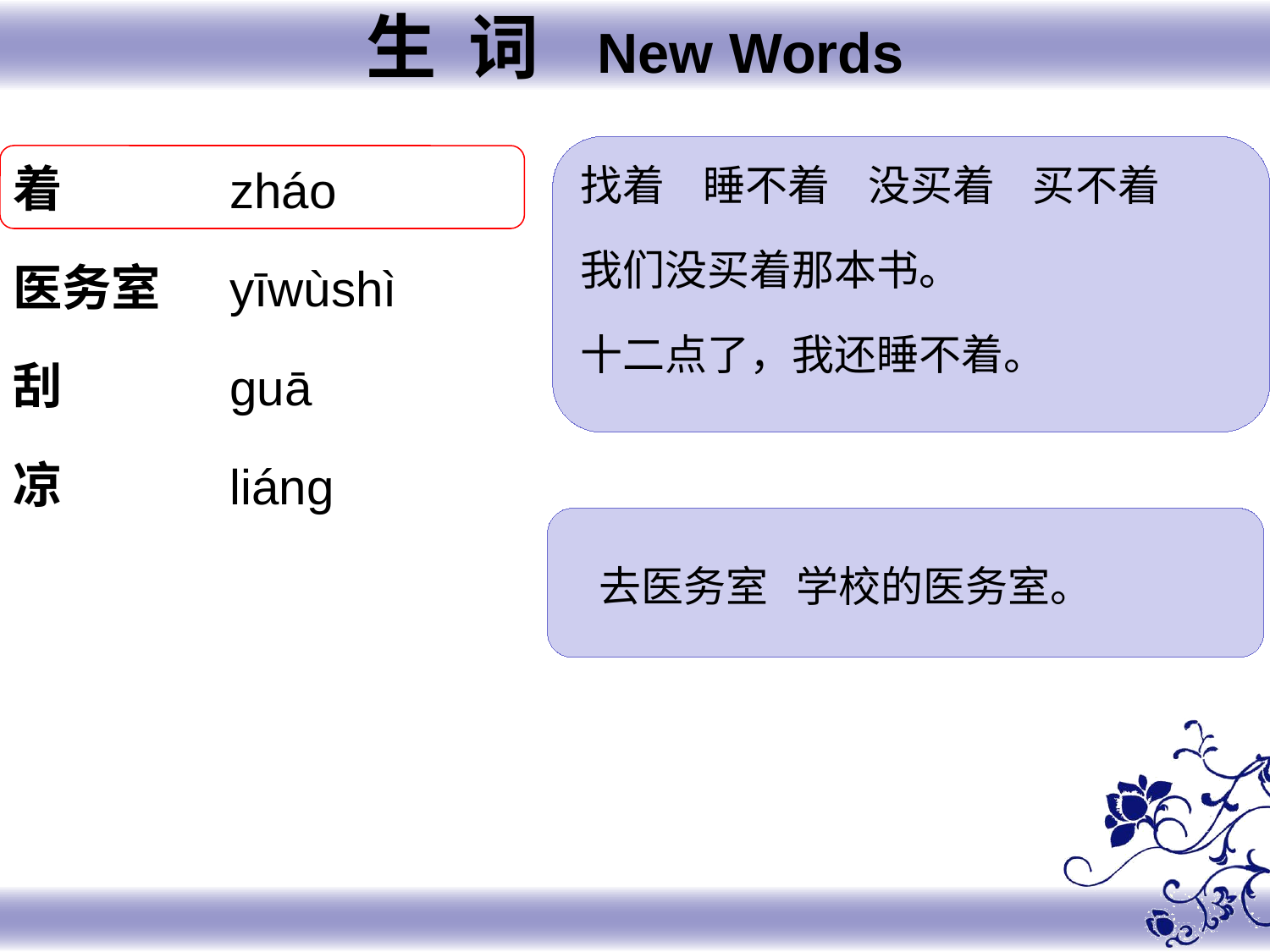

生  词   New Words
着
医务室
刮
凉
zháo
yīwùshì
guā
liáng

找着    睡不着    没买着    买不着
我们没买着那本书。
十二点了，我还睡不着。

去医务室   学校的医务室。